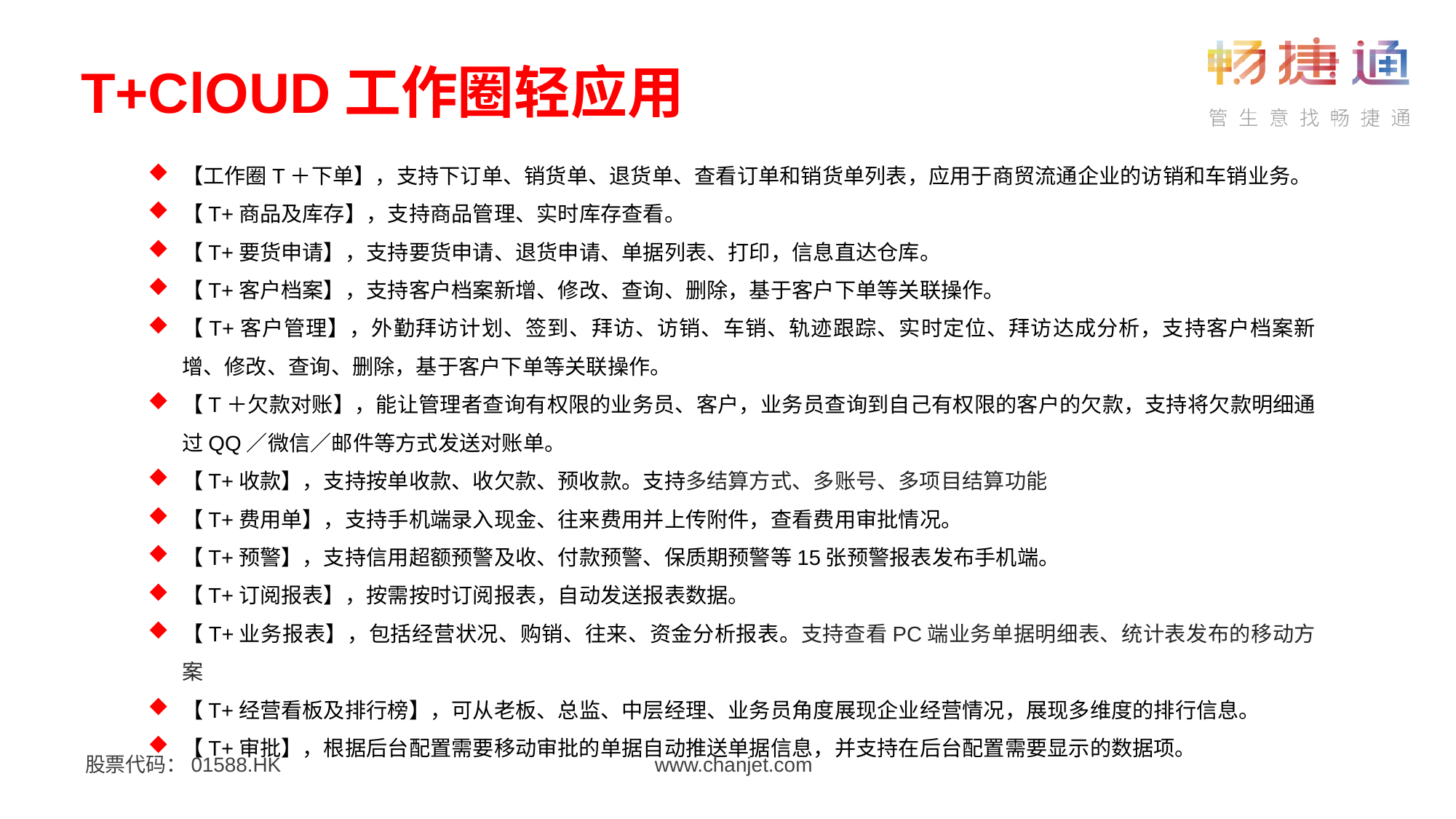

T+ClOUD工作圈轻应用
【工作圈T＋下单】，支持下订单、销货单、退货单、查看订单和销货单列表，应用于商贸流通企业的访销和车销业务。
【T+商品及库存】，支持商品管理、实时库存查看。
【T+要货申请】，支持要货申请、退货申请、单据列表、打印，信息直达仓库。
【T+客户档案】，支持客户档案新增、修改、查询、删除，基于客户下单等关联操作。
【T+客户管理】，外勤拜访计划、签到、拜访、访销、车销、轨迹跟踪、实时定位、拜访达成分析，支持客户档案新增、修改、查询、删除，基于客户下单等关联操作。
【T＋欠款对账】，能让管理者查询有权限的业务员、客户，业务员查询到自己有权限的客户的欠款，支持将欠款明细通过QQ／微信／邮件等方式发送对账单。
【T+收款】，支持按单收款、收欠款、预收款。支持多结算方式、多账号、多项目结算功能
【T+费用单】，支持手机端录入现金、往来费用并上传附件，查看费用审批情况。
【T+预警】，支持信用超额预警及收、付款预警、保质期预警等15张预警报表发布手机端。
【T+订阅报表】，按需按时订阅报表，自动发送报表数据。
【T+业务报表】，包括经营状况、购销、往来、资金分析报表。支持查看PC端业务单据明细表、统计表发布的移动方案
【T+经营看板及排行榜】，可从老板、总监、中层经理、业务员角度展现企业经营情况，展现多维度的排行信息。
【T+审批】，根据后台配置需要移动审批的单据自动推送单据信息，并支持在后台配置需要显示的数据项。